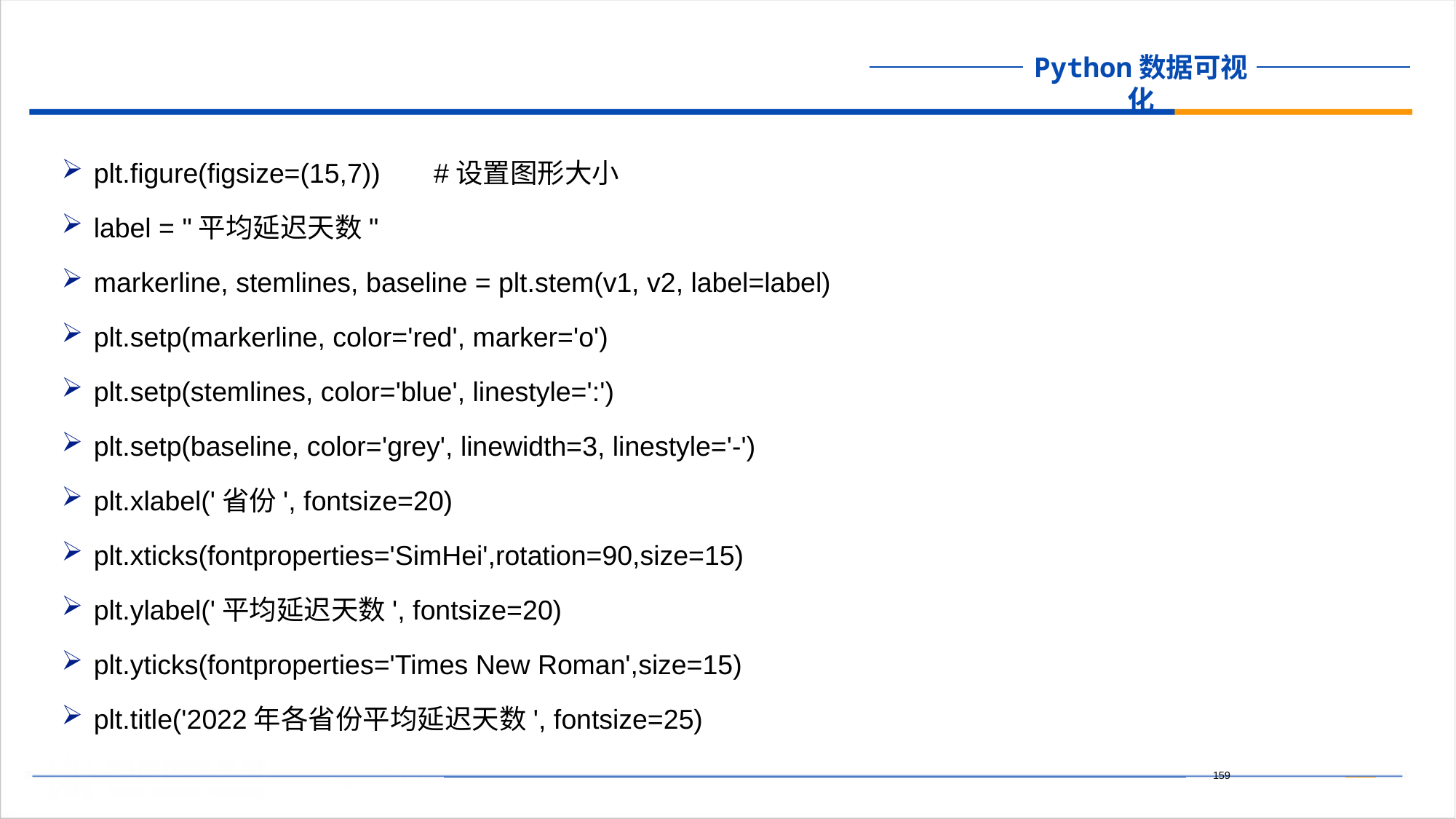

plt.figure(figsize=(15,7))       #设置图形大小
label = "平均延迟天数"
markerline, stemlines, baseline = plt.stem(v1, v2, label=label)
plt.setp(markerline, color='red', marker='o')
plt.setp(stemlines, color='blue', linestyle=':')
plt.setp(baseline, color='grey', linewidth=3, linestyle='-')
plt.xlabel('省份', fontsize=20)
plt.xticks(fontproperties='SimHei',rotation=90,size=15)
plt.ylabel('平均延迟天数', fontsize=20)
plt.yticks(fontproperties='Times New Roman',size=15)
plt.title('2022年各省份平均延迟天数', fontsize=25)